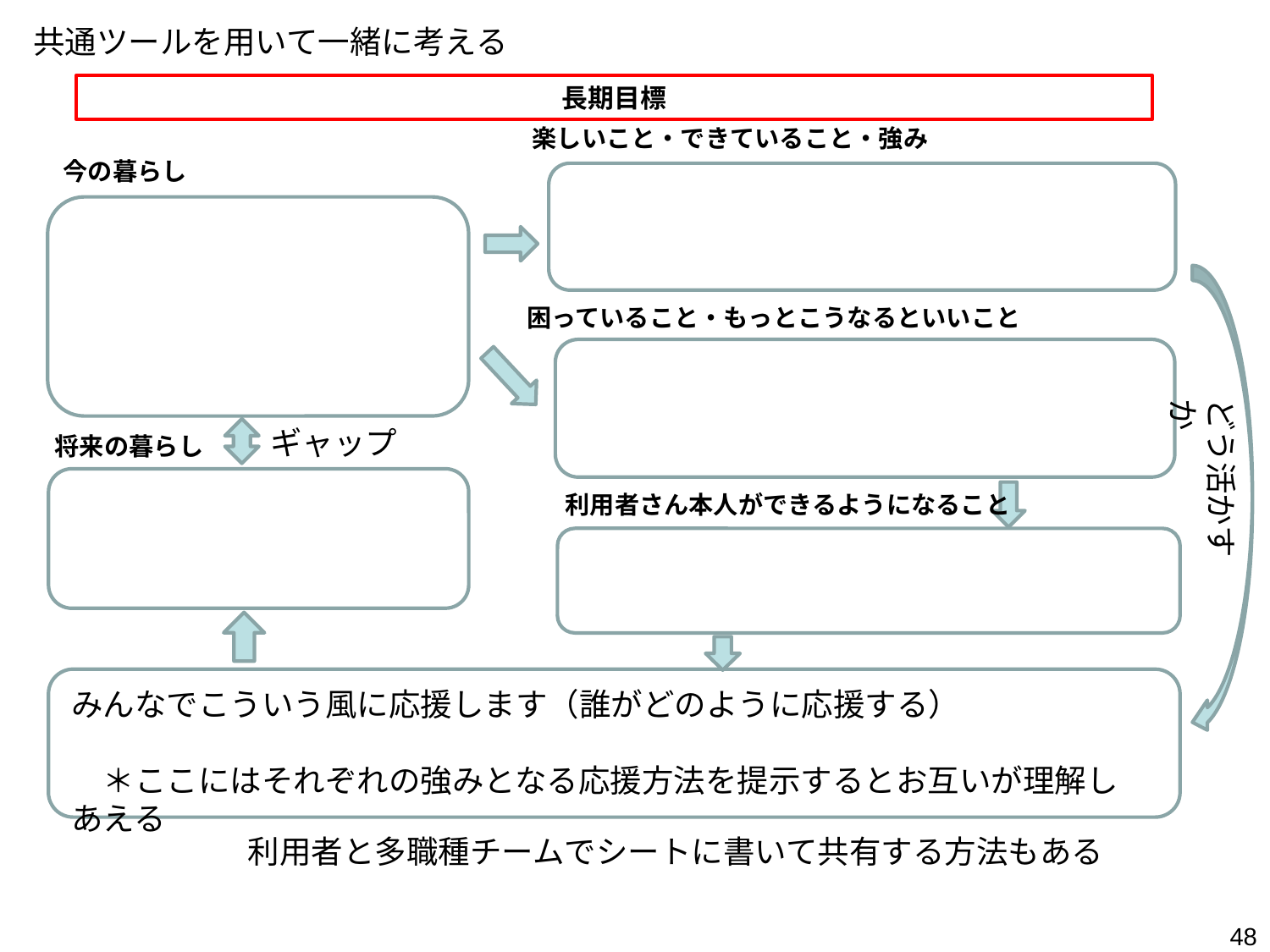

共通ツールを用いて一緒に考える
# 長期目標
楽しいこと・できていること・強み
今の暮らし

困っていること・もっとこうなるといいこと

どう活かすか
ギャップ

将来の暮らし

利用者さん本人ができるようになること

みんなでこういう風に応援します（誰がどのように応援する）

　＊ここにはそれぞれの強みとなる応援方法を提示するとお互いが理解しあえる
利用者と多職種チームでシートに書いて共有する方法もある
48